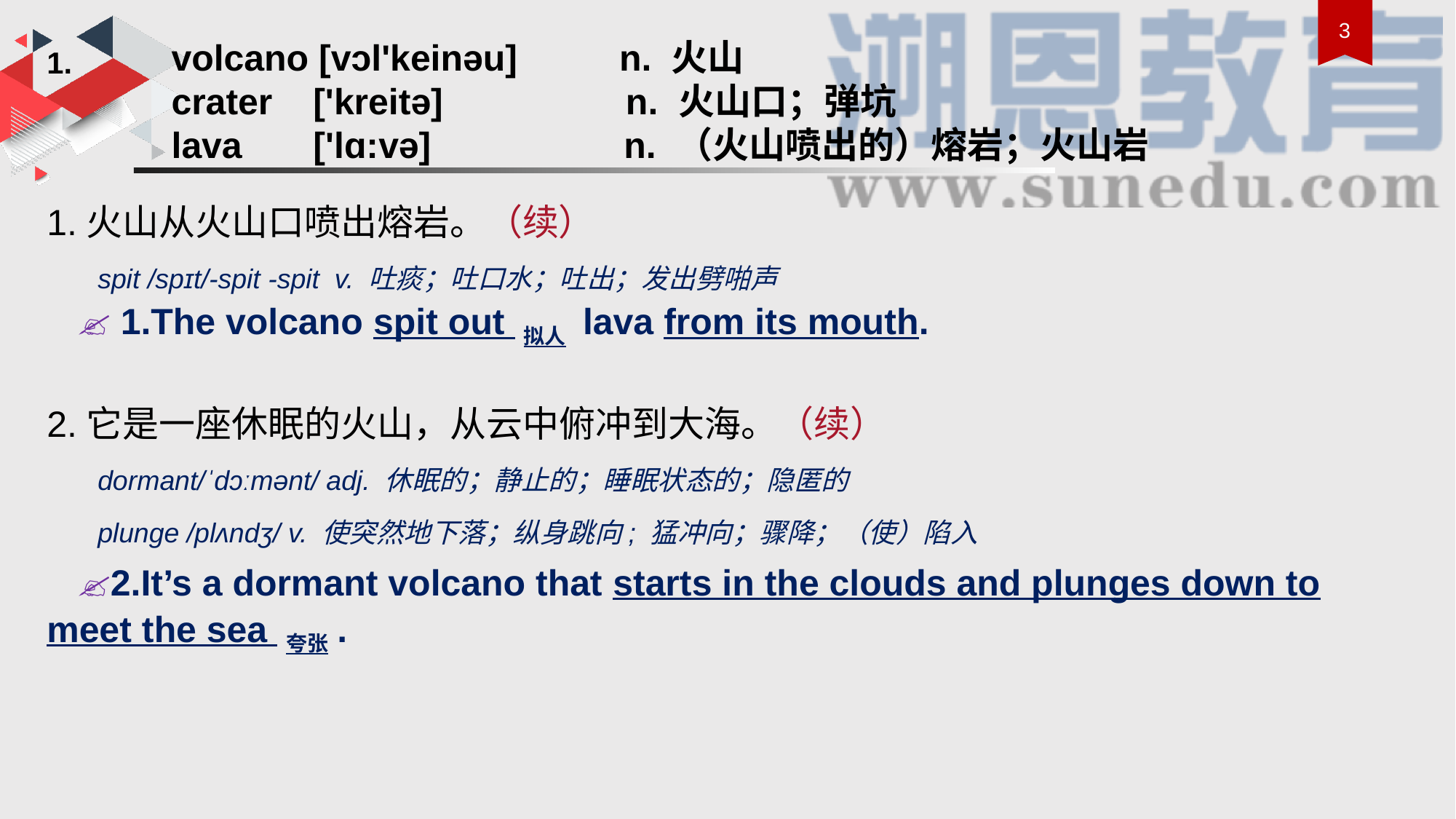

volcano [vɔl'keinəu]          n. 火山
crater    ['kreitə]                  n. 火山口；弹坑
lava       ['lɑ:və]                   n. （火山喷出的）熔岩；火山岩
1.

1.火山从火山口喷出熔岩。（续）
     spit /spɪt/-spit -spit  v. 吐痰；吐口水；吐出；发出劈啪声
   ✍ 1.The volcano spit out 拟人 lava from its mouth.

2.它是一座休眠的火山，从云中俯冲到大海。（续）
     dormant/ˈdɔːmənt/ adj. 休眠的；静止的；睡眠状态的；隐匿的
     plunge /plʌndʒ/ v. 使突然地下落；纵身跳向; 猛冲向；骤降；（使）陷入
   ✍2.It’s a dormant volcano that starts in the clouds and plunges down to meet the sea 夸张.